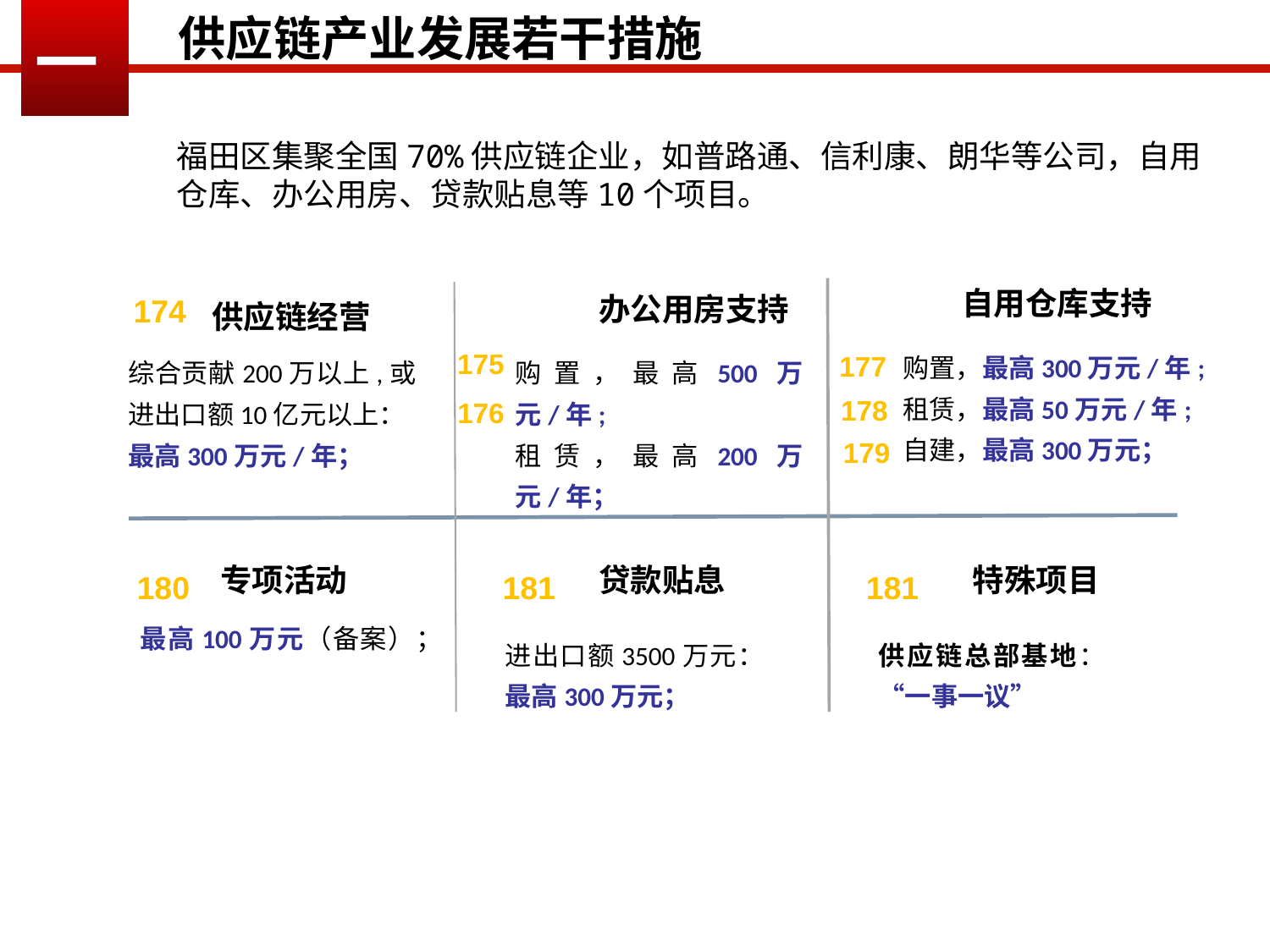

一

供应链产业发展若干措施
福田区集聚全国70%供应链企业，如普路通、信利康、朗华等公司，自用仓库、办公用房、贷款贴息等10个项目。
自用仓库支持
购置，最高300万元/年;
租赁，最高50万元/年;
自建，最高300万元；
供应链经营
综合贡献200万以上,或进出口额10亿元以上：
最高300万元/年；
办公用房支持
购置，最高500万元/年;
租赁，最高200万元/年；
174
175
177
178
176
179
专项活动
最高100万元（备案）；
贷款贴息
进出口额3500万元：最高300万元；
特殊项目
供应链总部基地：“一事一议”
180
181
181